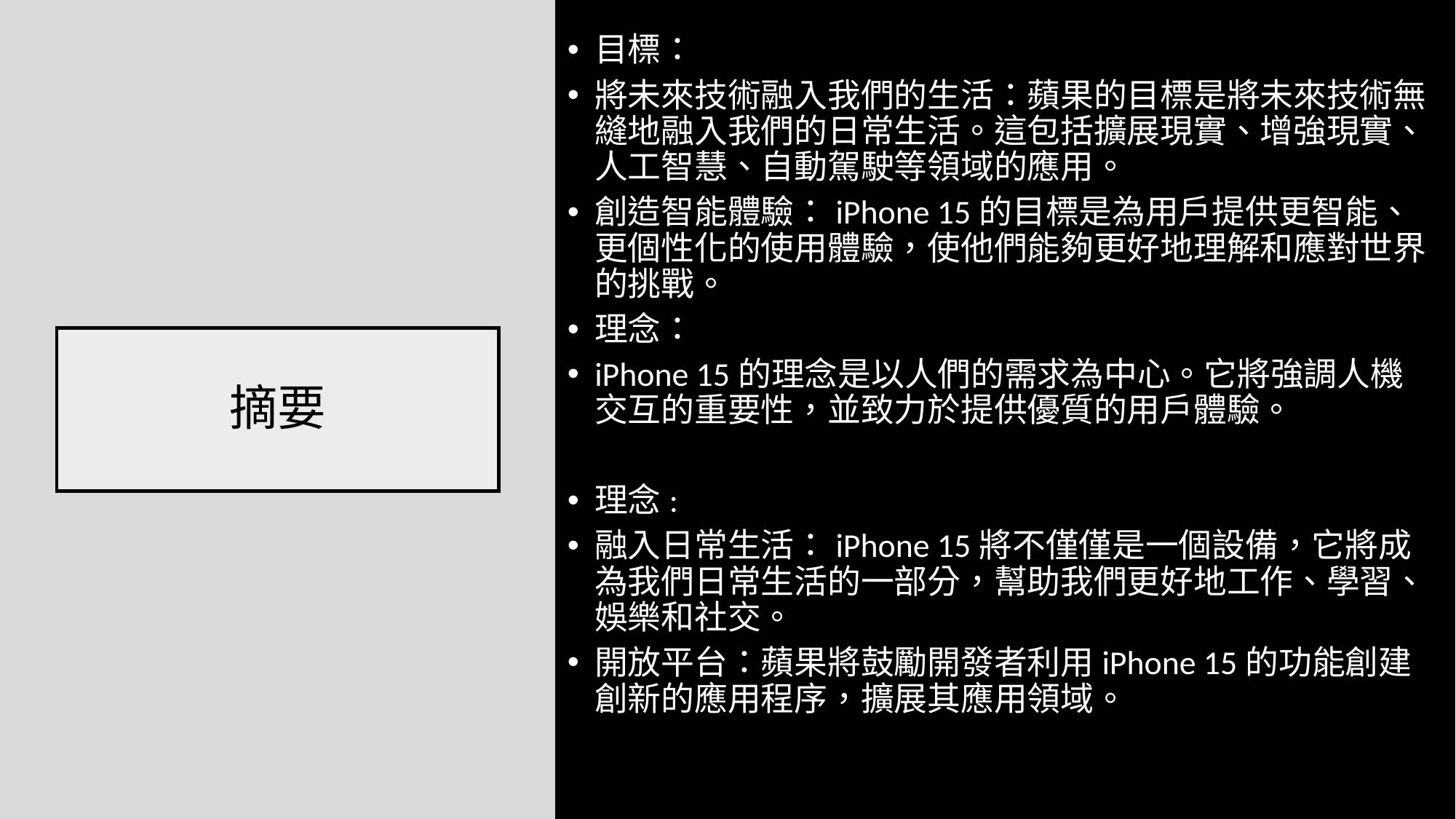

目標：
將未來技術融入我們的生活：蘋果的目標是將未來技術無縫地融入我們的日常生活。這包括擴展現實、增強現實、人工智慧、自動駕駛等領域的應用。
創造智能體驗：iPhone 15的目標是為用戶提供更智能、更個性化的使用體驗，使他們能夠更好地理解和應對世界的挑戰。
理念：
iPhone 15的理念是以人們的需求為中心。它將強調人機交互的重要性，並致力於提供優質的用戶體驗。

理念:
融入日常生活：iPhone 15將不僅僅是一個設備，它將成為我們日常生活的一部分，幫助我們更好地工作、學習、娛樂和社交。
開放平台：蘋果將鼓勵開發者利用iPhone 15的功能創建創新的應用程序，擴展其應用領域。

# 摘要